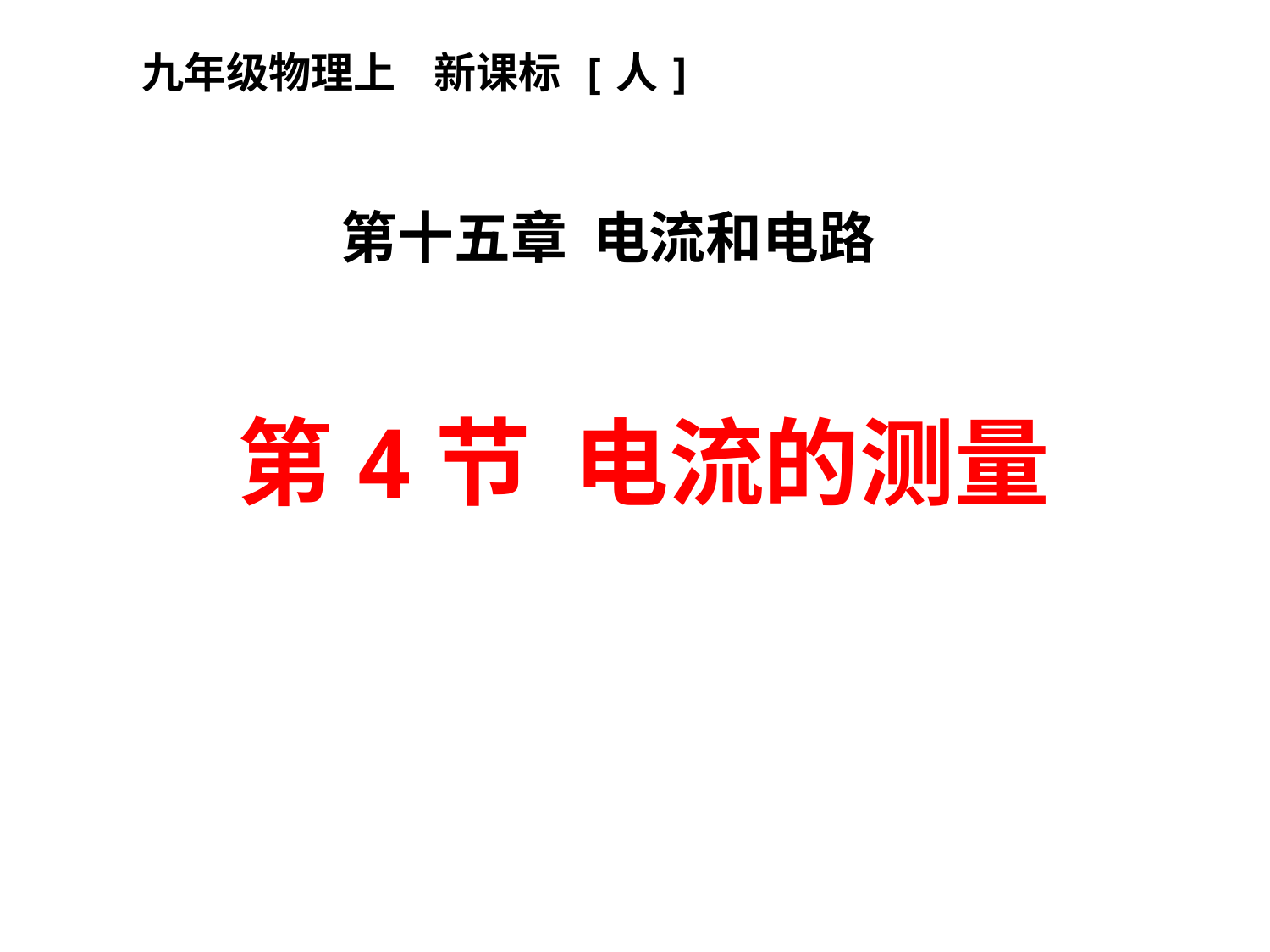

九年级物理上    新课标 [人]
第十五章  电流和电路

第4节  电流的测量